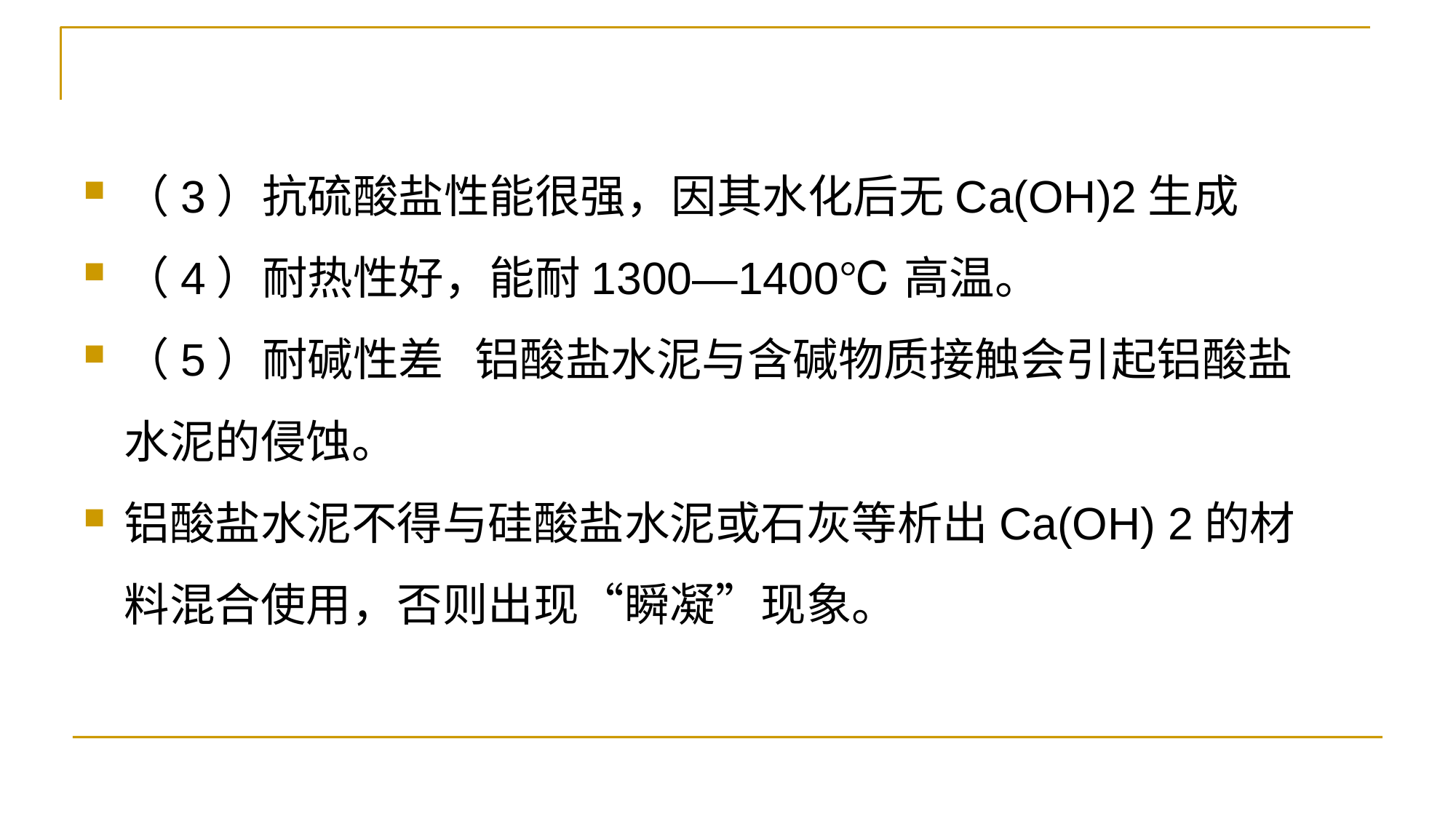

（3）抗硫酸盐性能很强，因其水化后无Ca(OH)2生成
（4）耐热性好，能耐1300—1400℃高温。
（5）耐碱性差   铝酸盐水泥与含碱物质接触会引起铝酸盐水泥的侵蚀。
铝酸盐水泥不得与硅酸盐水泥或石灰等析出Ca(OH) 2的材料混合使用，否则出现“瞬凝”现象。